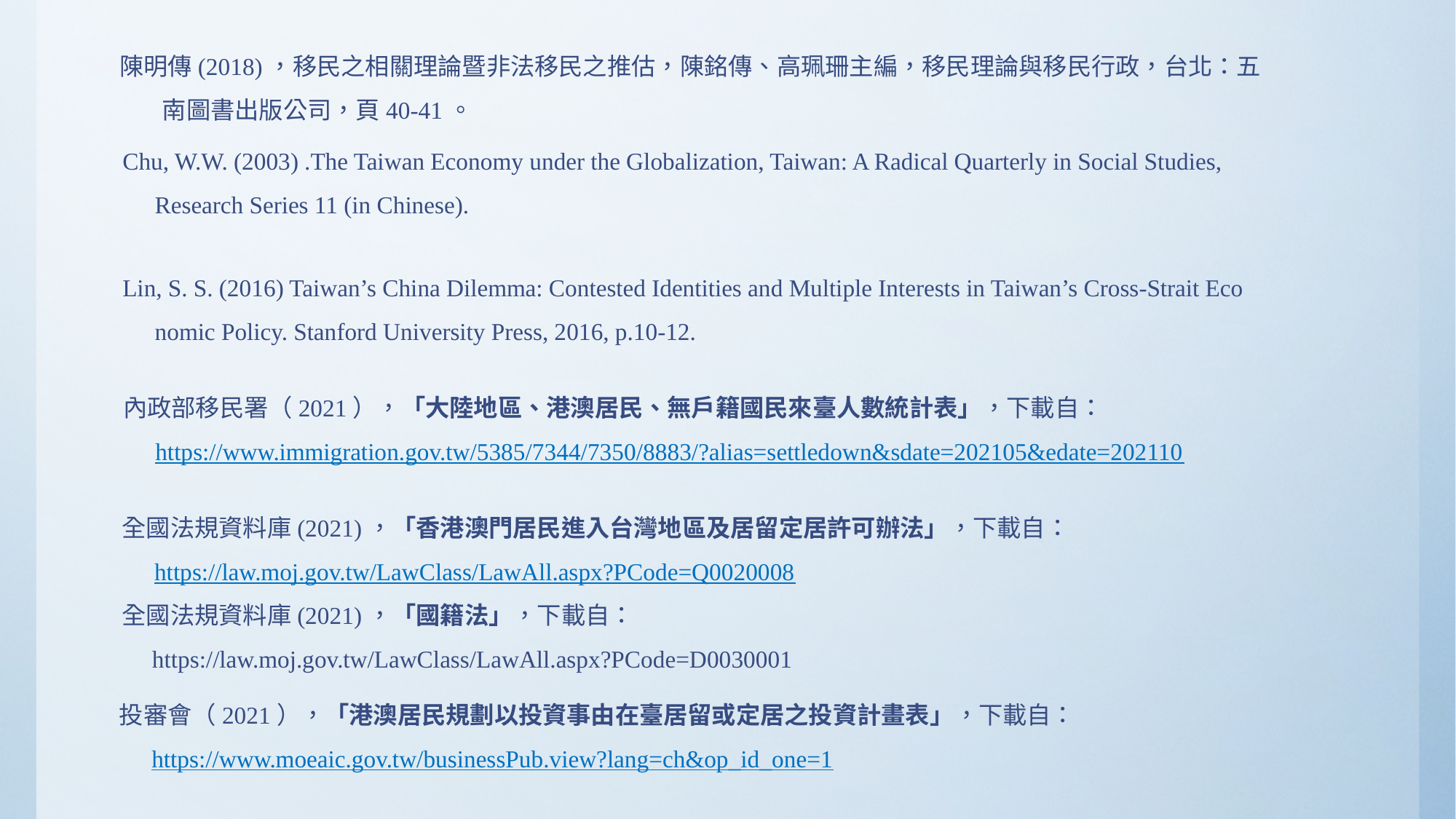

陳明傳(2018)，移民之相關理論暨非法移民之推估，陳銘傳、高珮珊主編，移民理論與移民行政，台北：五南圖書出版公司，頁40-41。
Chu, W.W. (2003) .The Taiwan Economy under the Globalization, Taiwan: A Radical Quarterly in Social Studies, Research Series 11 (in Chinese).
Lin, S. S. (2016) Taiwan’s China Dilemma: Contested Identities and Multiple Interests in Taiwan’s Cross-Strait Eco­nomic Policy. Stanford University Press, 2016, p.10-12.
內政部移民署（2021），「大陸地區、港澳居民、無戶籍國民來臺人數統計表」，下載自：https://www.immigration.gov.tw/5385/7344/7350/8883/?alias=settledown&sdate=202105&edate=202110
全國法規資料庫(2021)，「香港澳門居民進入台灣地區及居留定居許可辦法」，下載自：https://law.moj.gov.tw/LawClass/LawAll.aspx?PCode=Q0020008
全國法規資料庫(2021)，「國籍法」，下載自：
     https://law.moj.gov.tw/LawClass/LawAll.aspx?PCode=D0030001
投審會（2021），「港澳居民規劃以投資事由在臺居留或定居之投資計畫表」，下載自： https://www.moeaic.gov.tw/businessPub.view?lang=ch&op_id_one=1